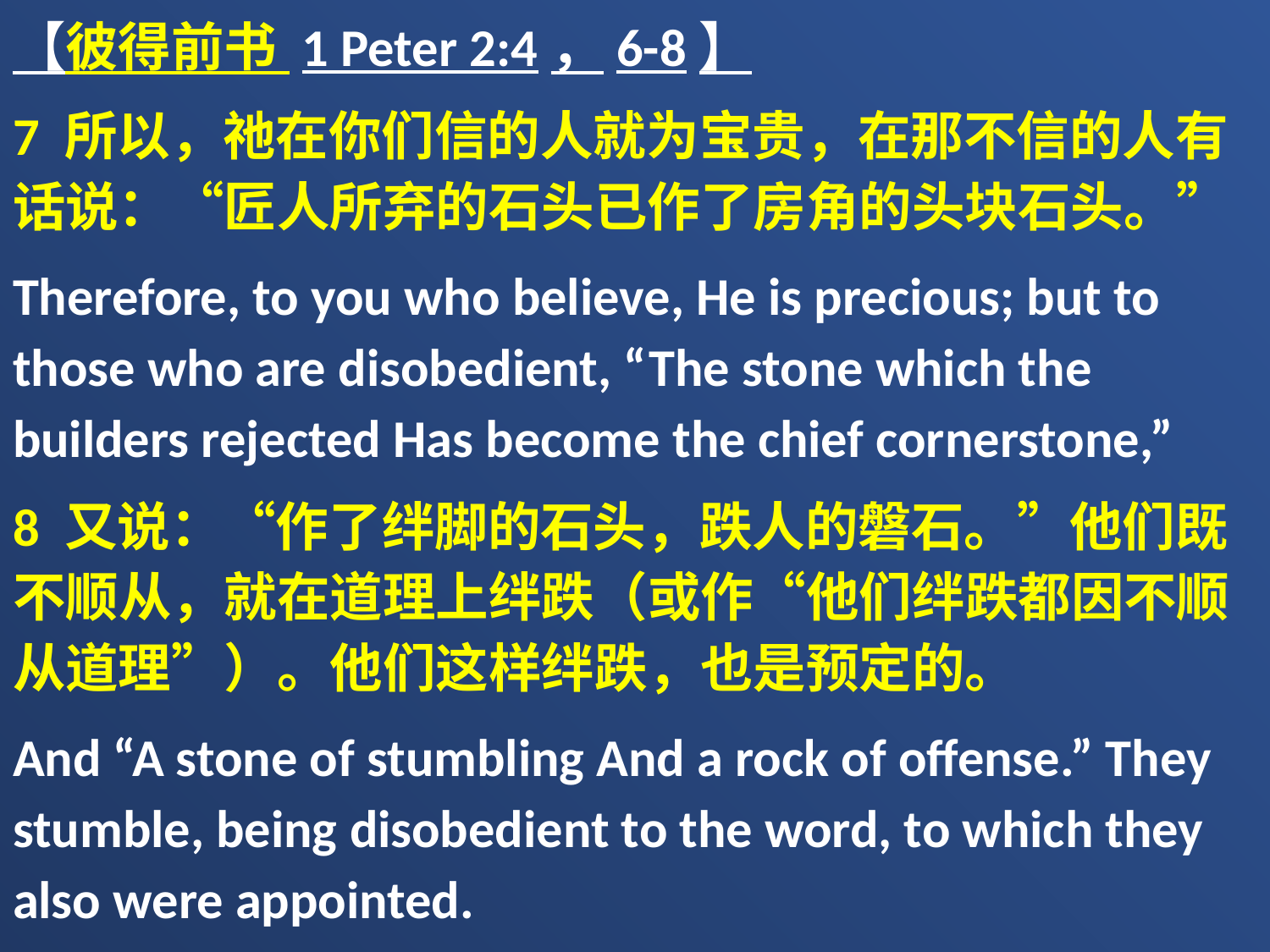

【彼得前书 1 Peter 2:4，6-8】
7 所以，祂在你们信的人就为宝贵，在那不信的人有话说：“匠人所弃的石头已作了房角的头块石头。”
Therefore, to you who believe, He is precious; but to those who are disobedient, “The stone which the builders rejected Has become the chief cornerstone,”
8 又说：“作了绊脚的石头，跌人的磐石。”他们既不顺从，就在道理上绊跌（或作“他们绊跌都因不顺从道理”）。他们这样绊跌，也是预定的。
And “A stone of stumbling And a rock of offense.” They stumble, being disobedient to the word, to which they also were appointed.